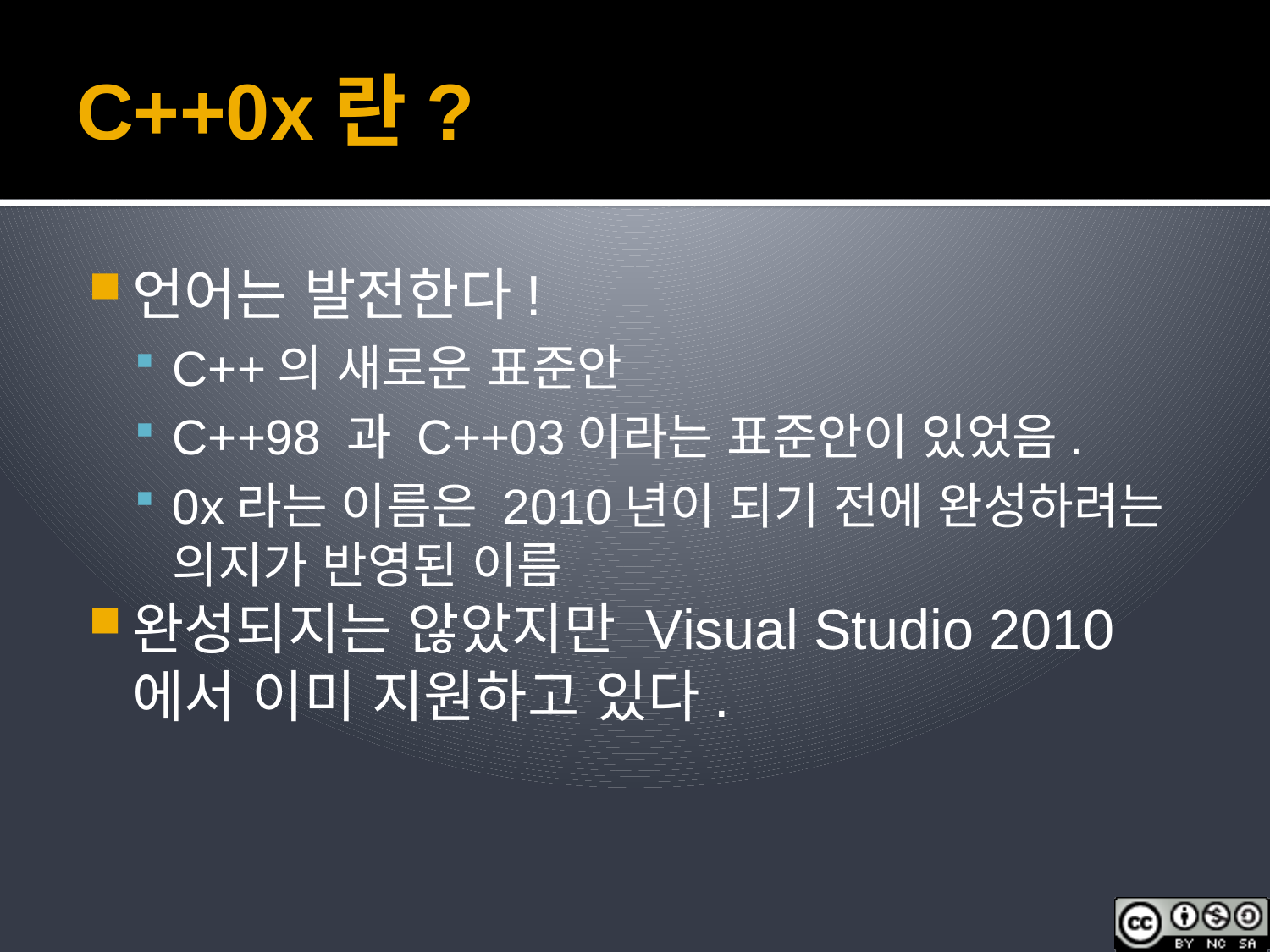

# C++0x란?
언어는 발전한다!
C++의 새로운 표준안
C++98 과 C++03이라는 표준안이 있었음.
0x라는 이름은 2010년이 되기 전에 완성하려는 의지가 반영된 이름
완성되지는 않았지만 Visual Studio 2010에서 이미 지원하고 있다.